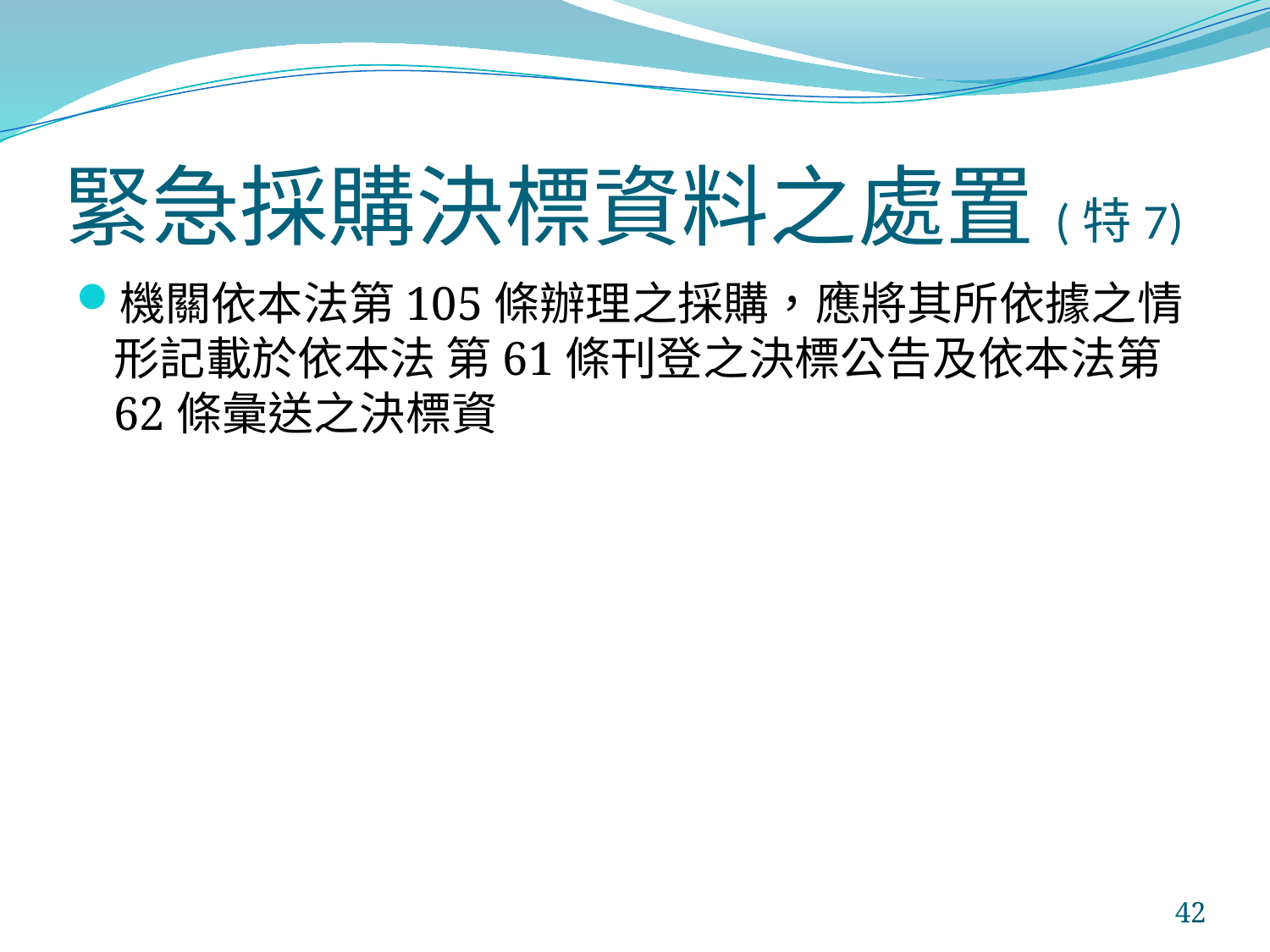

# 緊急採購決標資料之處置(特7)
機關依本法第105條辦理之採購，應將其所依據之情形記載於依本法 第61條刊登之決標公告及依本法第62條彙送之決標資
42